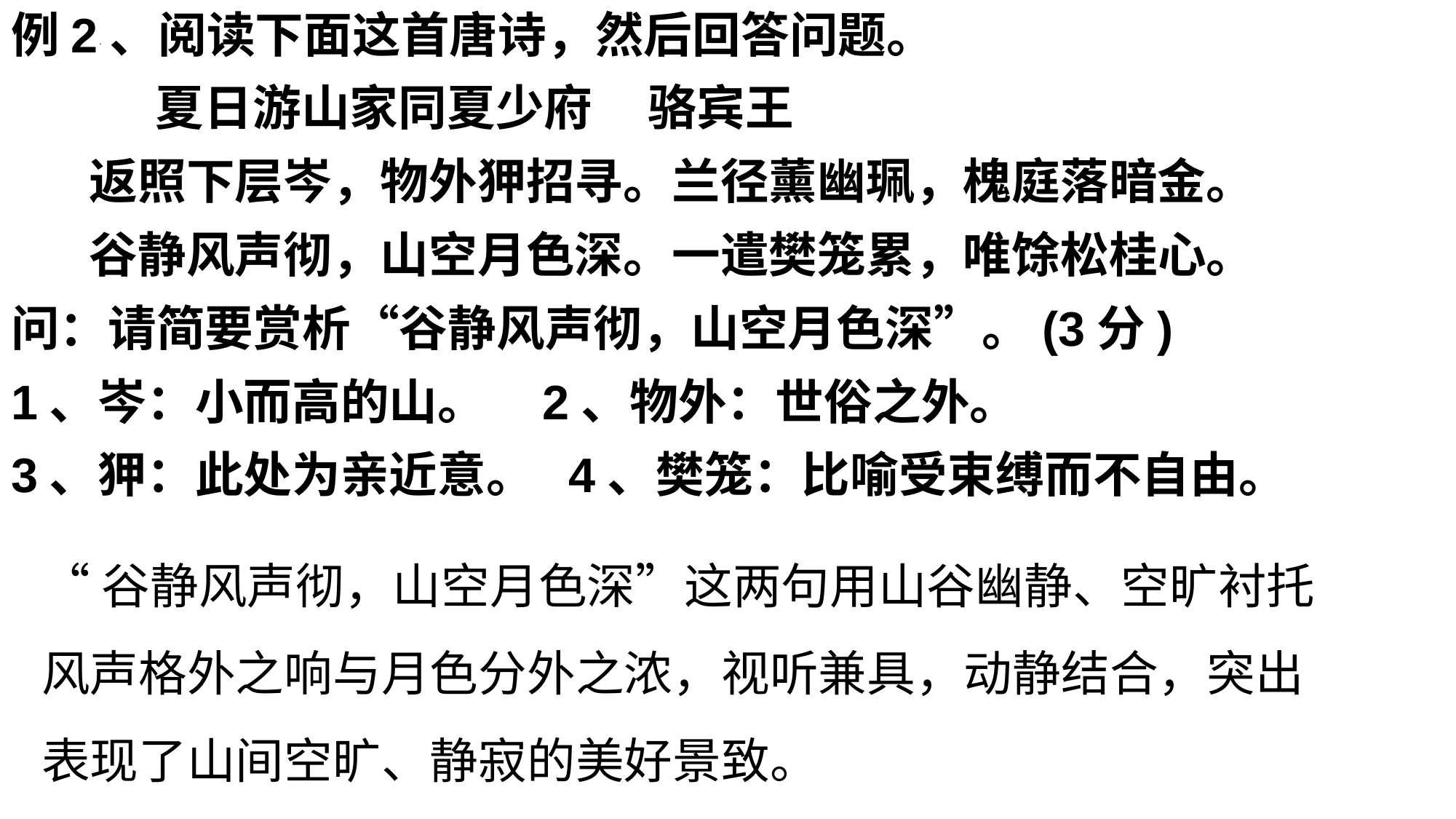

例2、阅读下面这首唐诗，然后回答问题。
            夏日游山家同夏少府     骆宾王
      返照下层岑，物外狎招寻。兰径薰幽珮，槐庭落暗金。
      谷静风声彻，山空月色深。一遣樊笼累，唯馀松桂心。
问：请简要赏析“谷静风声彻，山空月色深”。(3分)
1、岑：小而高的山。    2、物外：世俗之外。
3、狎：此处为亲近意。  4、樊笼：比喻受束缚而不自由。

“谷静风声彻，山空月色深”这两句用山谷幽静、空旷衬托风声格外之响与月色分外之浓，视听兼具，动静结合，突出表现了山间空旷、静寂的美好景致。